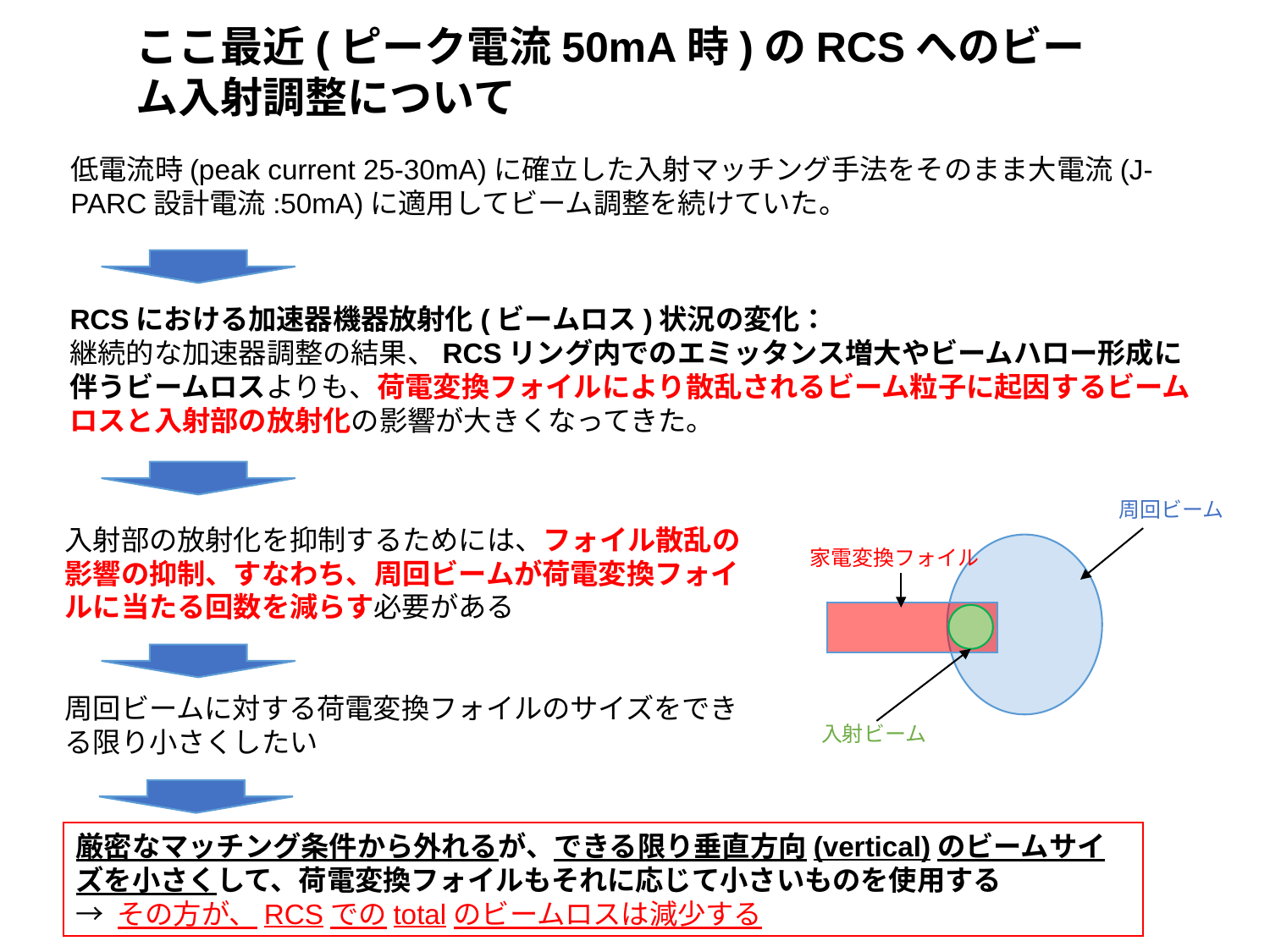

ここ最近(ピーク電流50mA時)のRCSへのビーム入射調整について
低電流時(peak current 25-30mA)に確立した入射マッチング手法をそのまま大電流(J-PARC設計電流:50mA)に適用してビーム調整を続けていた。

RCSにおける加速器機器放射化(ビームロス)状況の変化：
継続的な加速器調整の結果、RCSリング内でのエミッタンス増大やビームハロー形成に伴うビームロスよりも、荷電変換フォイルにより散乱されるビーム粒子に起因するビームロスと入射部の放射化の影響が大きくなってきた。

周回ビーム

家電変換フォイル

入射ビーム
入射部の放射化を抑制するためには、フォイル散乱の影響の抑制、すなわち、周回ビームが荷電変換フォイルに当たる回数を減らす必要がある

周回ビームに対する荷電変換フォイルのサイズをできる限り小さくしたい

厳密なマッチング条件から外れるが、できる限り垂直方向(vertical)のビームサイズを小さくして、荷電変換フォイルもそれに応じて小さいものを使用する
→ その方が、RCSでのtotalのビームロスは減少する